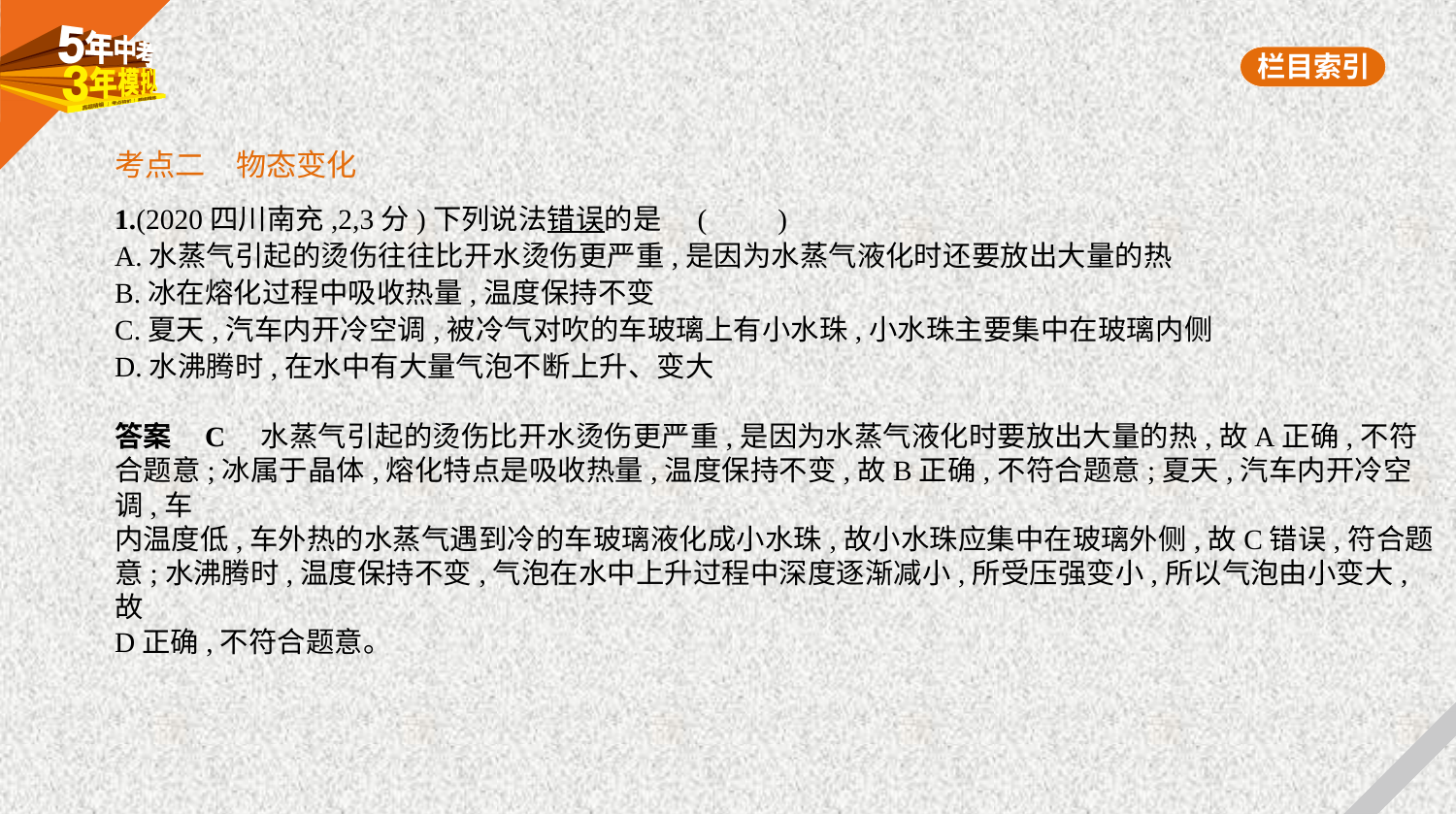

考点二　物态变化
1.(2020四川南充,2,3分)下列说法错误的是 (　　)
A.水蒸气引起的烫伤往往比开水烫伤更严重,是因为水蒸气液化时还要放出大量的热
B.冰在熔化过程中吸收热量,温度保持不变
C.夏天,汽车内开冷空调,被冷气对吹的车玻璃上有小水珠,小水珠主要集中在玻璃内侧
D.水沸腾时,在水中有大量气泡不断上升、变大
答案    C　水蒸气引起的烫伤比开水烫伤更严重,是因为水蒸气液化时要放出大量的热,故A正确,不符
合题意;冰属于晶体,熔化特点是吸收热量,温度保持不变,故B正确,不符合题意;夏天,汽车内开冷空调,车
内温度低,车外热的水蒸气遇到冷的车玻璃液化成小水珠,故小水珠应集中在玻璃外侧,故C错误,符合题
意;水沸腾时,温度保持不变,气泡在水中上升过程中深度逐渐减小,所受压强变小,所以气泡由小变大,故
D正确,不符合题意。